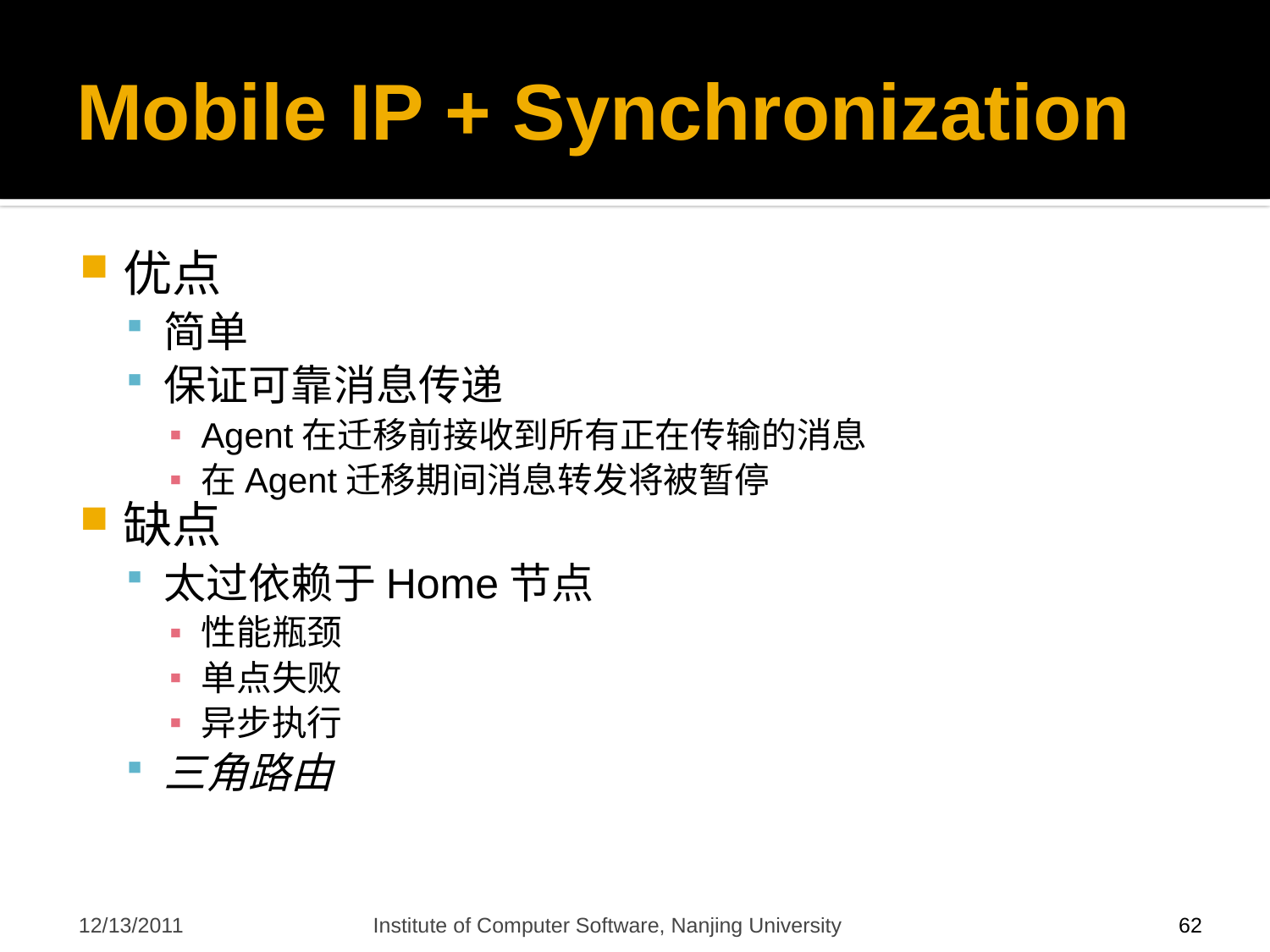

# Mobile IP + Synchronization
优点
简单
保证可靠消息传递
Agent在迁移前接收到所有正在传输的消息
在Agent迁移期间消息转发将被暂停
缺点
太过依赖于Home节点
性能瓶颈
单点失败
异步执行
三角路由
62
12/13/2011
Institute of Computer Software, Nanjing University
62